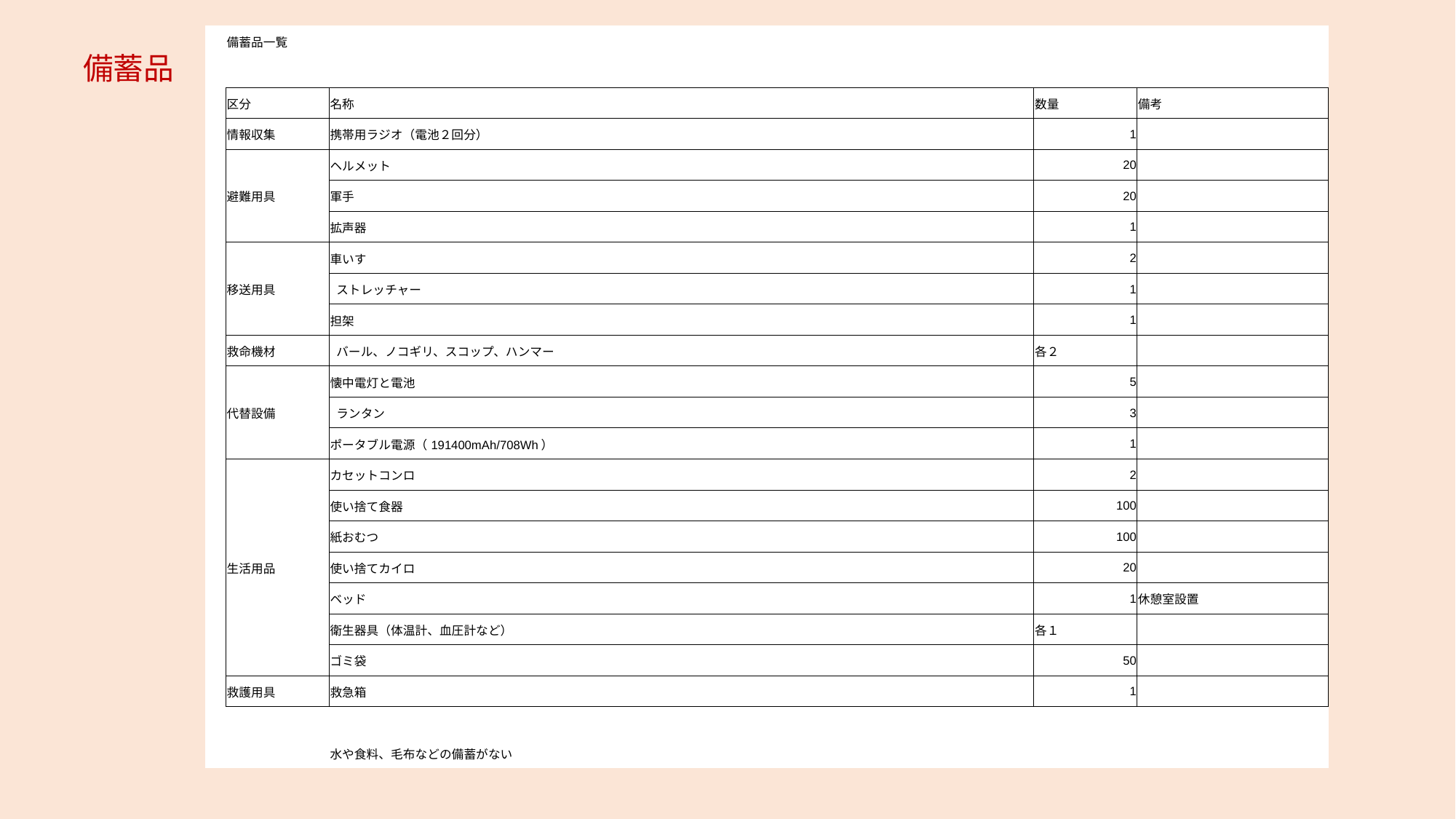

|  | 備蓄品一覧 |  |  |  |
| --- | --- | --- | --- | --- |
|  |  |  |  |  |
|  | 区分 | 名称 | 数量 | 備考 |
|  | 情報収集 | 携帯用ラジオ（電池２回分） | 1 |  |
|  | 避難用具 | ヘルメット | 20 |  |
|  |  | 軍手 | 20 |  |
|  |  | 拡声器 | 1 |  |
|  | 移送用具 | 車いす | 2 |  |
|  |  | ストレッチャー | 1 |  |
|  |  | 担架 | 1 |  |
|  | 救命機材 | バール、ノコギリ、スコップ、ハンマー | 各２ |  |
|  | 代替設備 | 懐中電灯と電池 | 5 |  |
|  |  | ランタン | 3 |  |
|  |  | ポータブル電源（191400mAh/708Wh） | 1 |  |
|  | 生活用品 | カセットコンロ | 2 |  |
|  |  | 使い捨て食器 | 100 |  |
|  |  | 紙おむつ | 100 |  |
|  |  | 使い捨てカイロ | 20 |  |
|  |  | ベッド | 1 | 休憩室設置 |
|  |  | 衛生器具（体温計、血圧計など） | 各１ |  |
|  |  | ゴミ袋 | 50 |  |
|  | 救護用具 | 救急箱 | 1 |  |
|  |  |  |  |  |
|  |  | 水や食料、毛布などの備蓄がない |  |  |
|  |  |  |  |  |
備蓄品